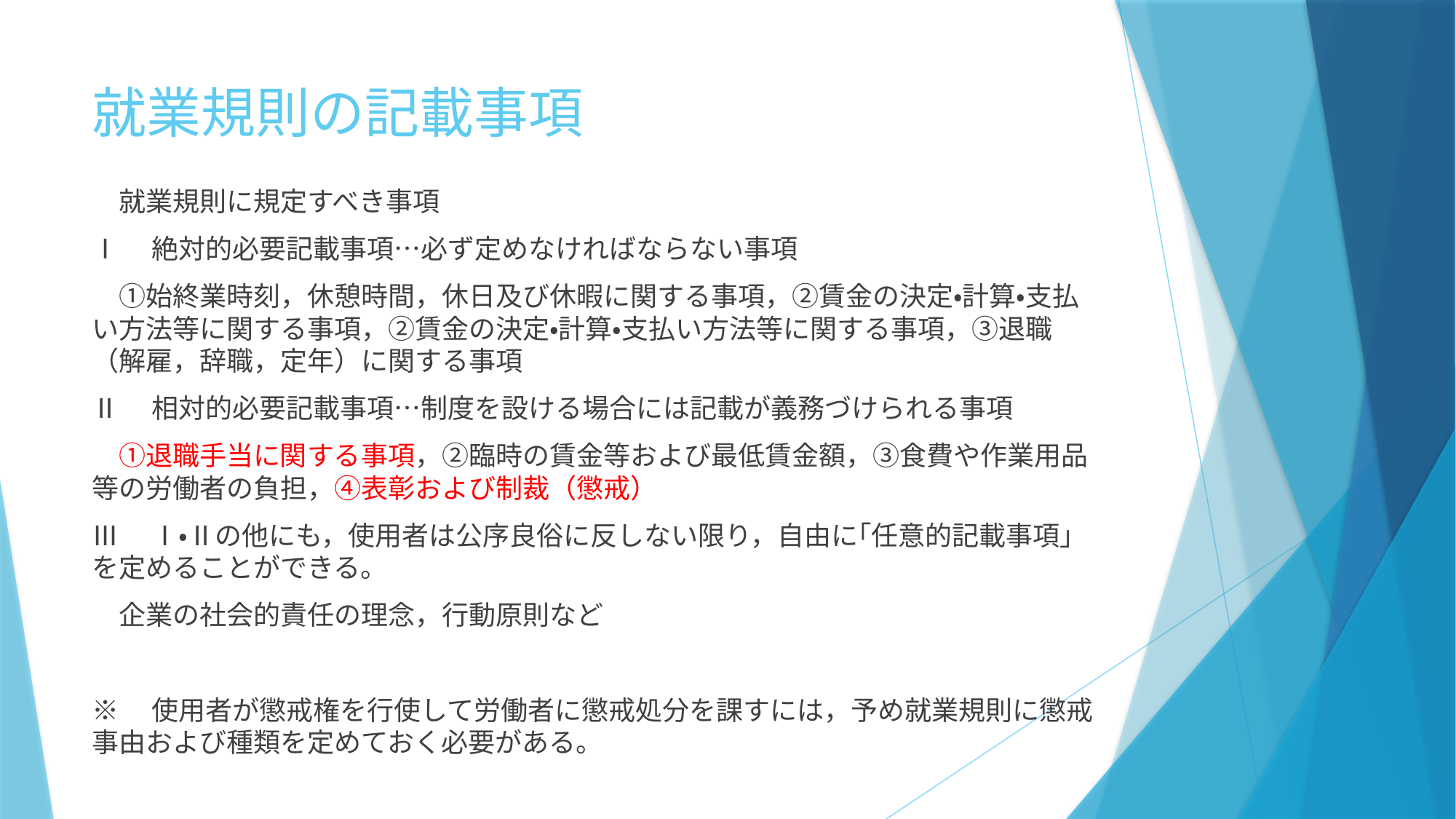

# 就業規則の記載事項
　就業規則に規定すべき事項
Ⅰ　絶対的必要記載事項…必ず定めなければならない事項
　①始終業時刻，休憩時間，休日及び休暇に関する事項，②賃金の決定・計算・支払い方法等に関する事項，②賃金の決定・計算・支払い方法等に関する事項，③退職（解雇，辞職，定年）に関する事項
Ⅱ　相対的必要記載事項…制度を設ける場合には記載が義務づけられる事項
　①退職手当に関する事項，②臨時の賃金等および最低賃金額，③食費や作業用品等の労働者の負担，④表彰および制裁（懲戒）
Ⅲ　Ⅰ・Ⅱの他にも，使用者は公序良俗に反しない限り，自由に｢任意的記載事項｣を定めることができる。
　企業の社会的責任の理念，行動原則など

※　使用者が懲戒権を行使して労働者に懲戒処分を課すには，予め就業規則に懲戒事由および種類を定めておく必要がある。